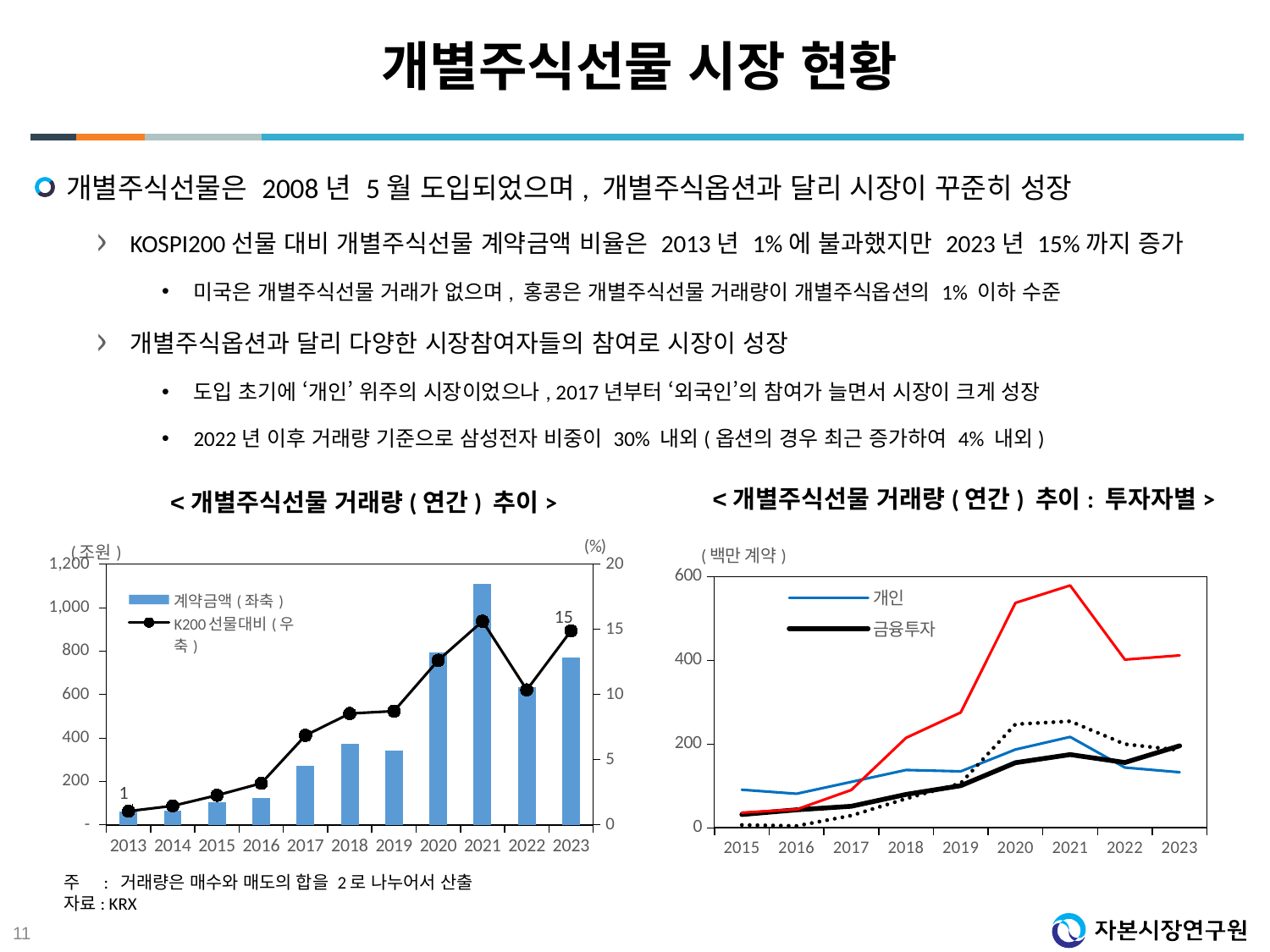

# 개별주식선물 시장 현황
개별주식선물은 2008년 5월 도입되었으며, 개별주식옵션과 달리 시장이 꾸준히 성장
KOSPI200선물 대비 개별주식선물 계약금액 비율은 2013년 1%에 불과했지만 2023년 15%까지 증가
미국은 개별주식선물 거래가 없으며, 홍콩은 개별주식선물 거래량이 개별주식옵션의 1% 이하 수준
개별주식옵션과 달리 다양한 시장참여자들의 참여로 시장이 성장
도입 초기에 ‘개인’ 위주의 시장이었으나, 2017년부터 ‘외국인’의 참여가 늘면서 시장이 크게 성장
2022년 이후 거래량 기준으로 삼성전자 비중이 30% 내외(옵션의 경우 최근 증가하여 4% 내외)

<개별주식선물 거래량(연간) 추이: 투자자별>
<개별주식선물 거래량(연간) 추이>

### Chart

| Category | 계약금액(좌축) | K200선물대비(우축) |
|---|---|---|
| 2013 | 62.17733 | 1.051387461535349 |
| 2014 | 65.905207 | 1.4580868977680865 |
| 2015 | 103.578542 | 2.272072770337514 |
| 2016 | 122.303752 | 3.190498537516685 |
| 2017 | 270.532227 | 6.868892684305025 |
| 2018 | 374.899898 | 8.544524111108453 |
| 2019 | 341.937041 | 8.72755179703946 |
| 2020 | 795.094678 | 12.636052735027082 |
| 2021 | 1110.147945 | 15.634160619437182 |
| 2022 | 635.067247 | 10.362403740164819 |
| 2023 | 769.4135013333333 | 14.900237420769145 |

### Chart

| Category | 개인 | 금융투자 | 외국인 | 기타기관 |
|---|---|---|---|---|
| 2015 | 90.809579 | 31.577595 | 36.0346805 | 6.6829725 |
| 2016 | 81.198317 | 42.7743105 | 43.7401285 | 4.407616 |
| 2017 | 109.5650895 | 51.2974925 | 90.1769975 | 29.0245825 |
| 2018 | 137.90113000000002 | 79.60328200000001 | 214.743039 | 69.476125 |
| 2019 | 134.7531295 | 100.468121 | 275.384736 | 106.3405825 |
| 2020 | 186.8694965 | 155.42329 | 537.2075835 | 247.23600199999998 |
| 2021 | 216.98968100000002 | 174.701007 | 578.891237 | 254.334902 |
| 2022 | 143.73577699999998 | 155.907638 | 401.82131200000003 | 199.78170599999999 |
| 2023 | 132.58378666666667 | 195.71080466666666 | 411.78228733333333 | 185.30377866666663 |
주    :  거래량은 매수와 매도의 합을 2로 나누어서 산출
자료: KRX
11